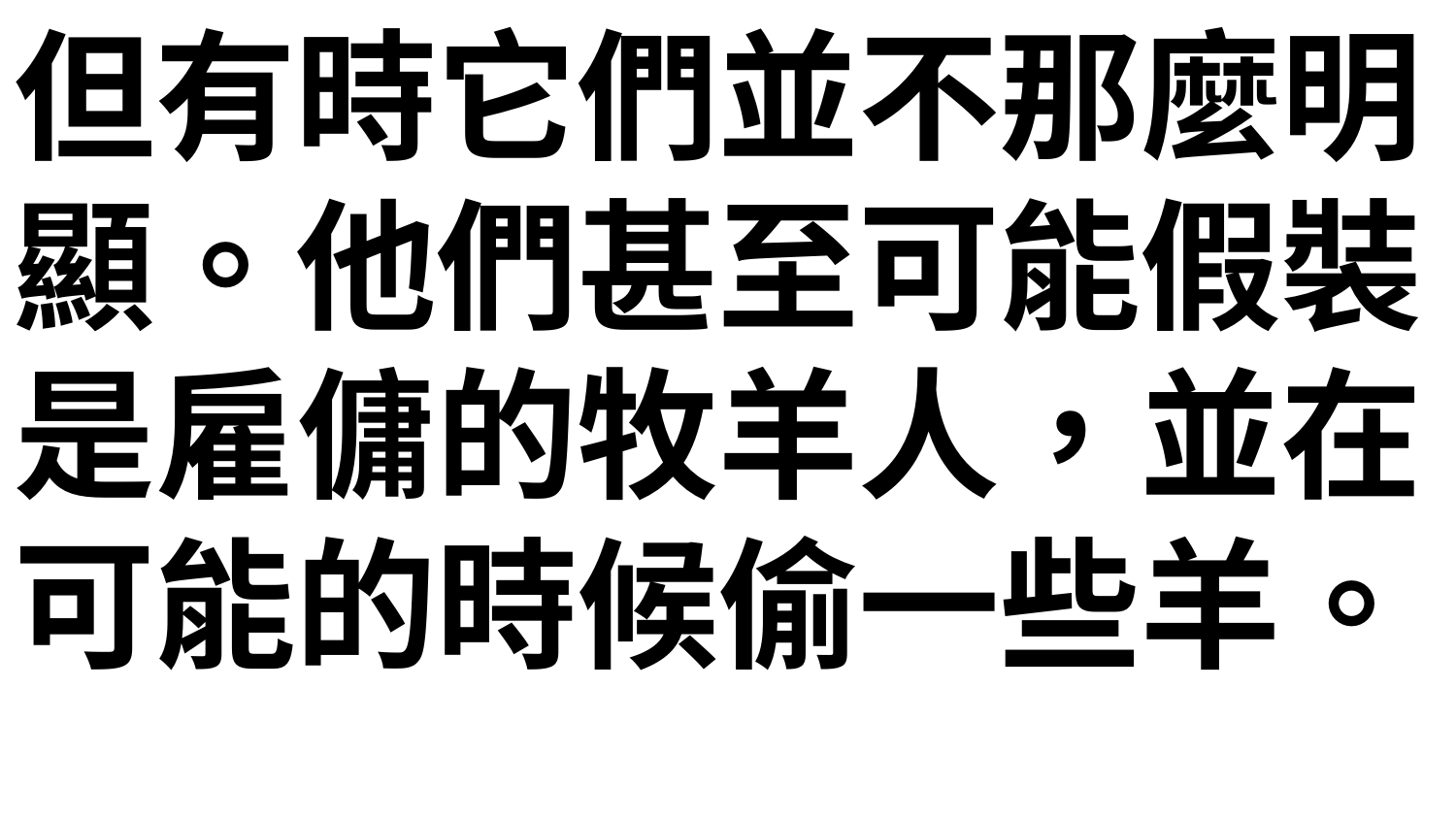

但有時它們並不那麼明顯。他們甚至可能假裝是雇傭的牧羊人，並在可能的時候偷一些羊。